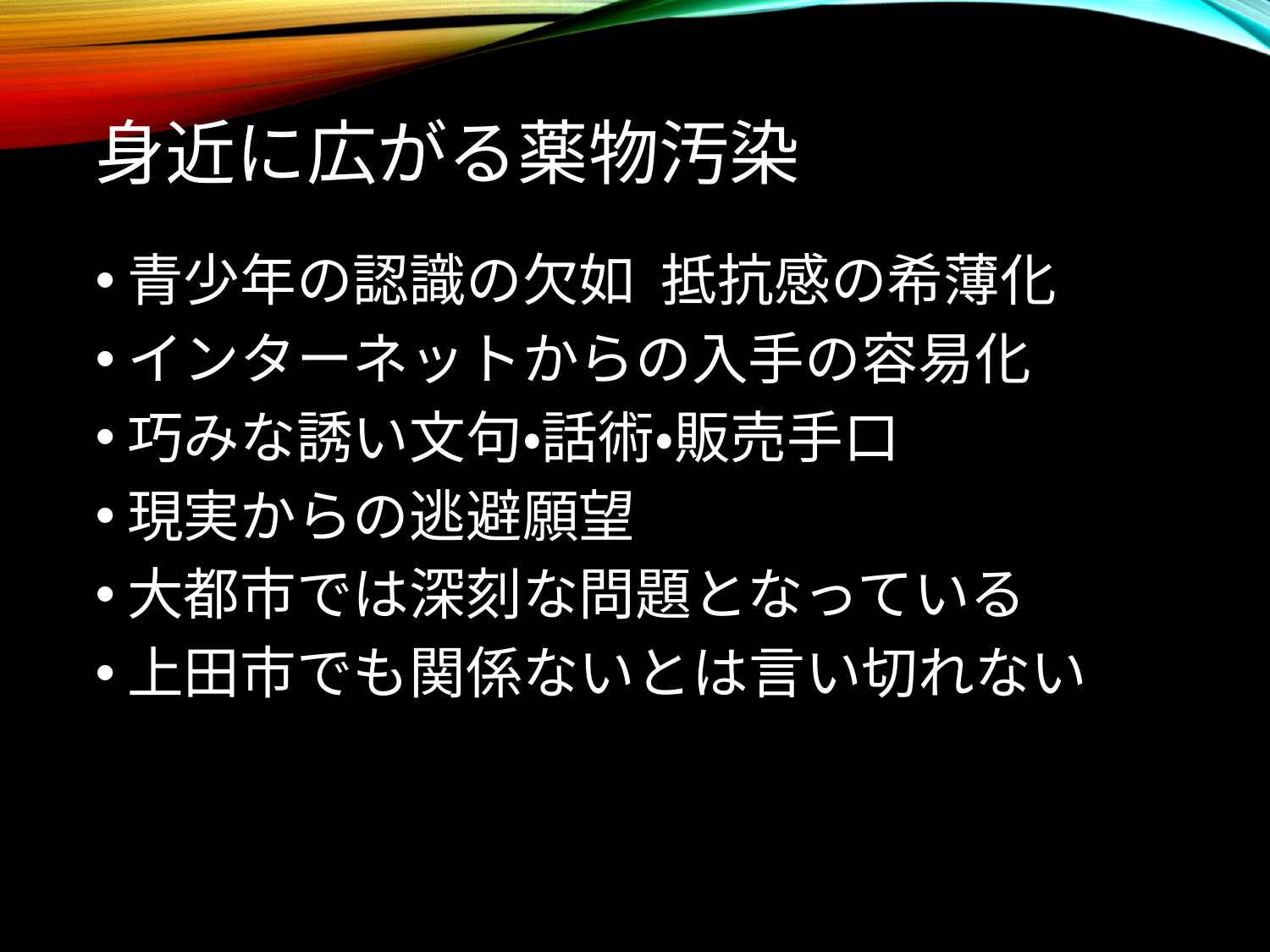

# 身近に広がる薬物汚染
青少年の認識の欠如  抵抗感の希薄化
インターネットからの入手の容易化
巧みな誘い文句・話術・販売手口
現実からの逃避願望
大都市では深刻な問題となっている
上田市でも関係ないとは言い切れない